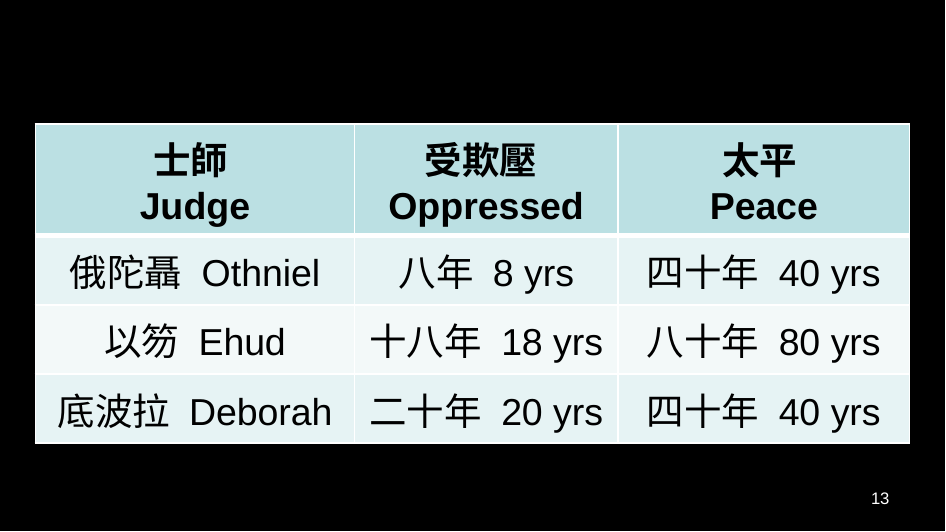

| 士師 Judge | 受欺壓Oppressed | 太平 Peace |
| --- | --- | --- |
| 俄陀聶 Othniel | 八年 8 yrs | 四十年 40 yrs |
| 以笏 Ehud | 十八年 18 yrs | 八十年 80 yrs |
| 底波拉 Deborah | 二十年 20 yrs | 四十年 40 yrs |
13